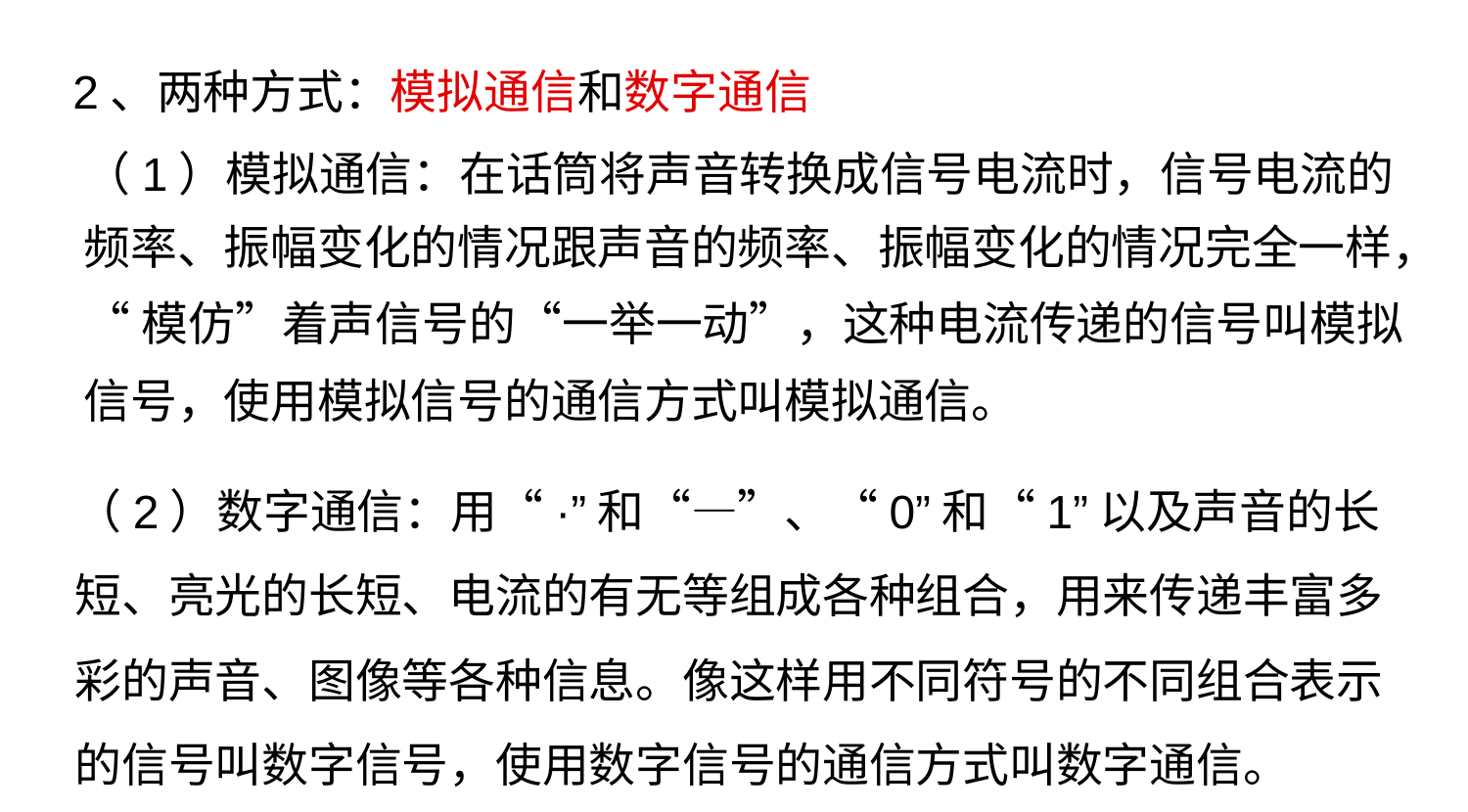

2、两种方式：模拟通信和数字通信
（1）模拟通信：在话筒将声音转换成信号电流时，信号电流的

频率、振幅变化的情况跟声音的频率、振幅变化的情况完全一样，

“模仿”着声信号的“一举一动”，这种电流传递的信号叫模拟

信号，使用模拟信号的通信方式叫模拟通信。
（2）数字通信：用“·”和“—”、“0”和“1”以及声音的长短、亮光的长短、电流的有无等组成各种组合，用来传递丰富多彩的声音、图像等各种信息。像这样用不同符号的不同组合表示的信号叫数字信号，使用数字信号的通信方式叫数字通信。